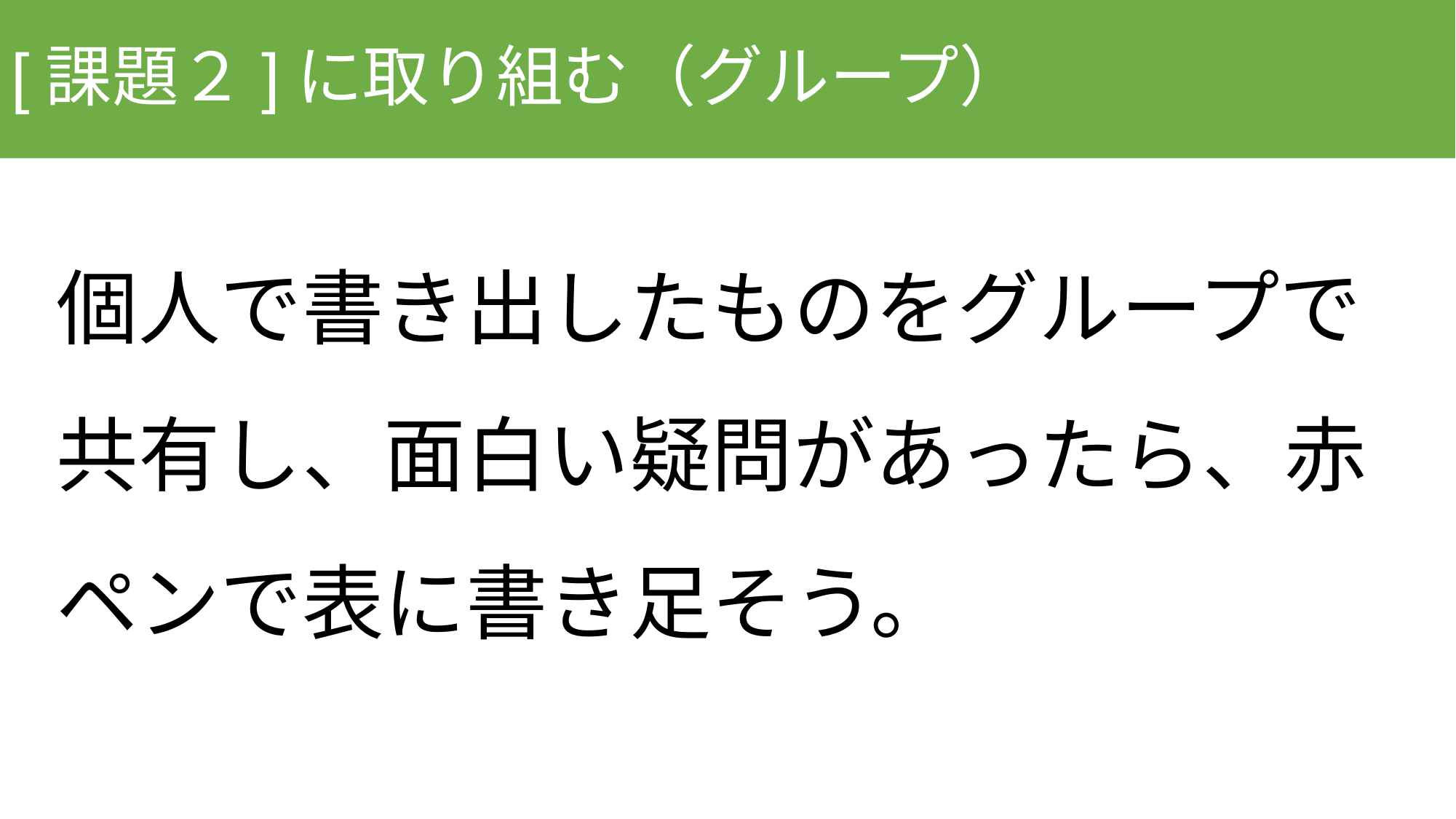

# [課題２]に取り組む（グループ）
個人で書き出したものをグループで共有し、面白い疑問があったら、赤ペンで表に書き足そう。